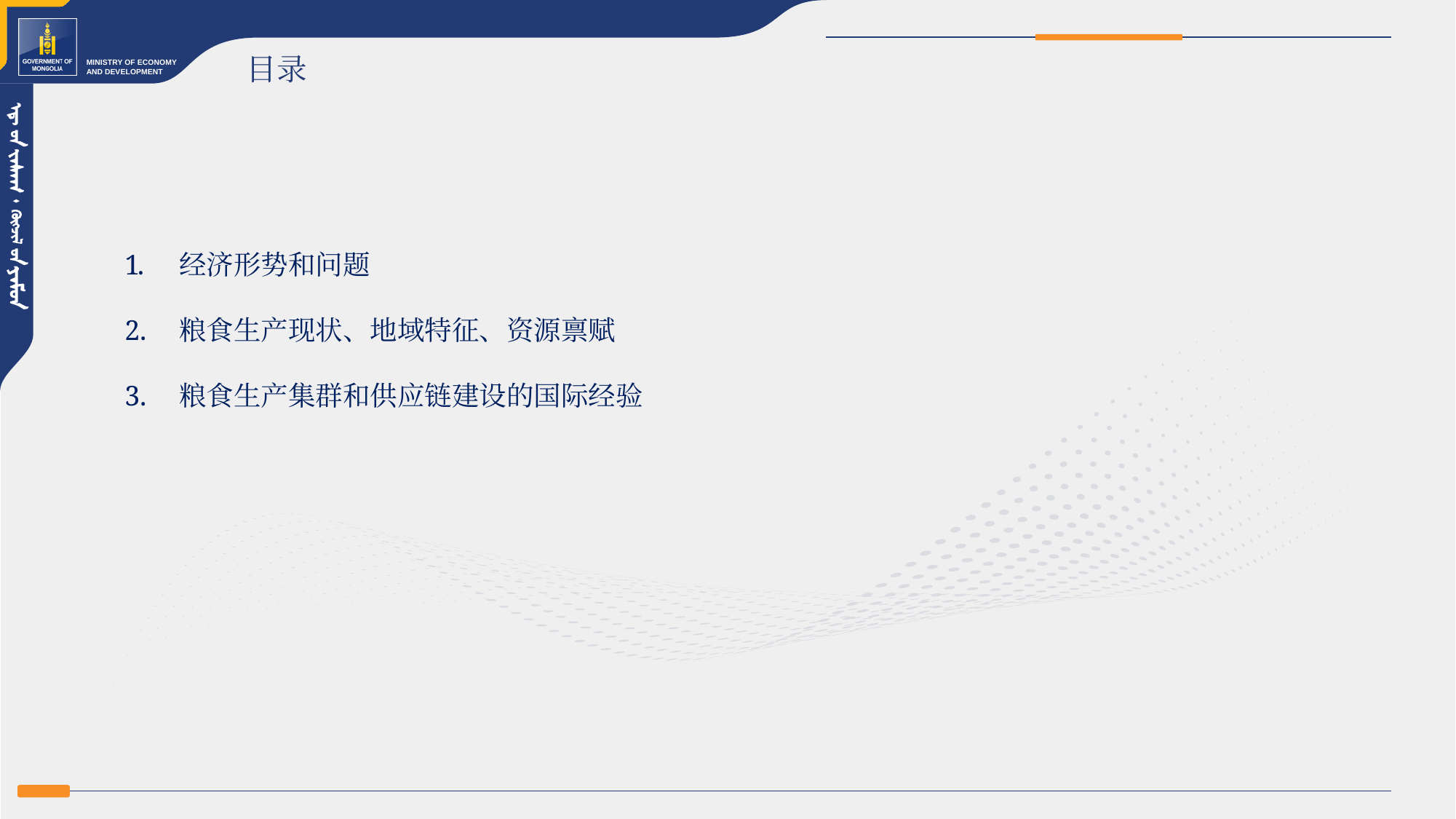

目录
经济形势和问题

粮食生产现状、地域特征、资源禀赋

粮食生产集群和供应链建设的国际经验